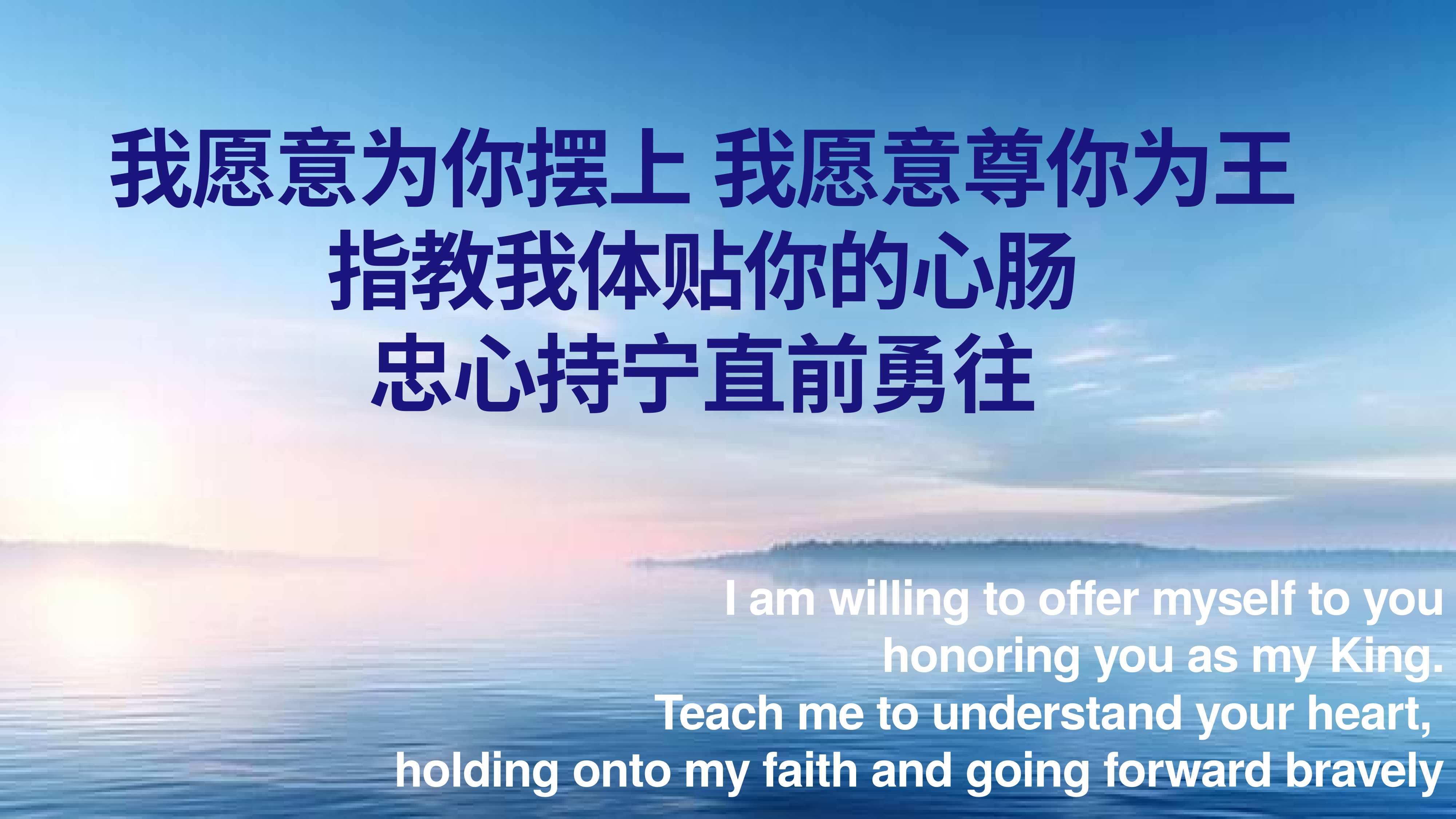

我愿意为你摆上 我愿意尊你为王
指教我体贴你的心肠
忠心持宁直前勇往
I am willing to offer myself to you
honoring you as my King.
Teach me to understand your heart,
holding onto my faith and going forward bravely
7